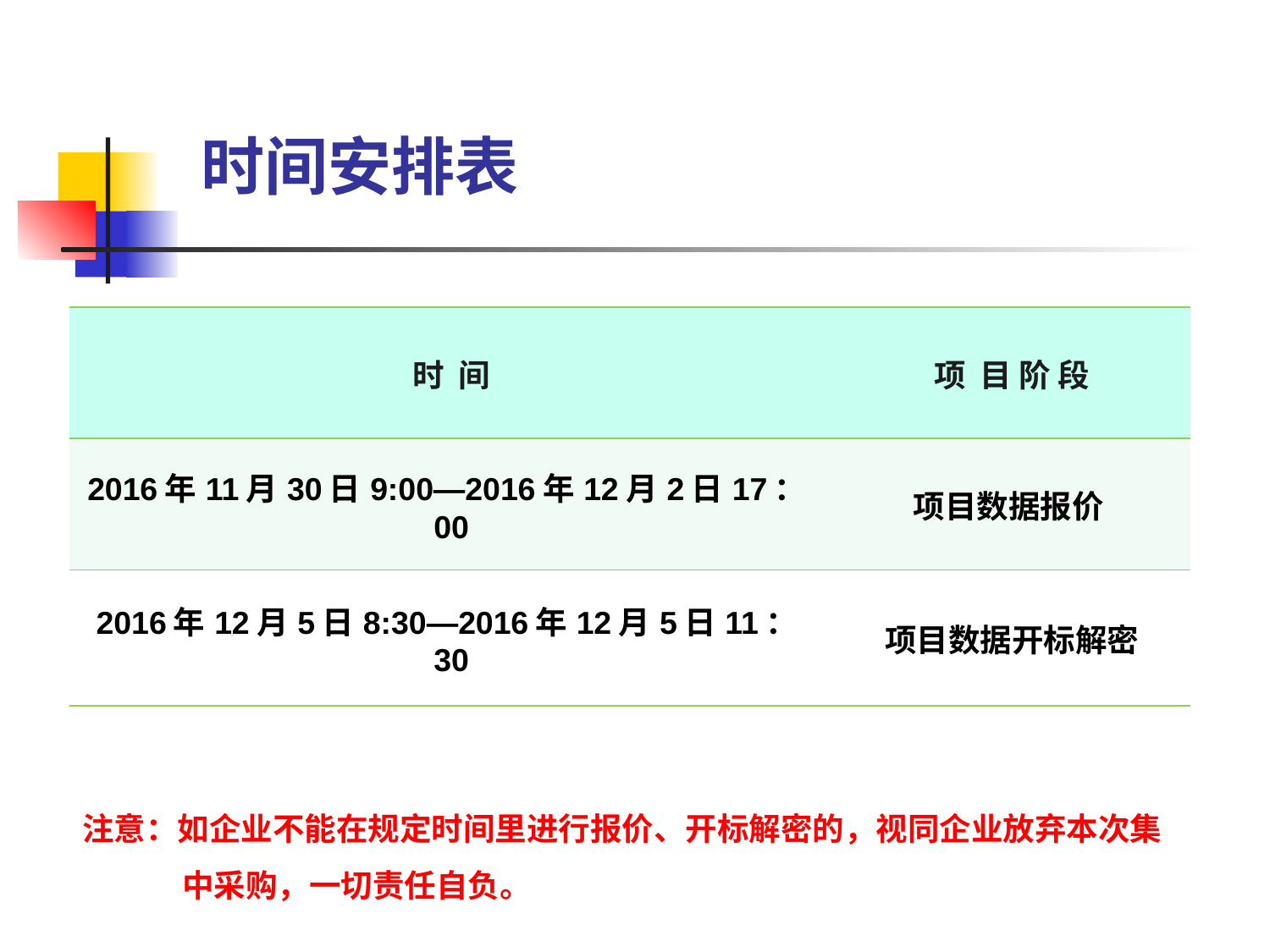

# 时间安排表
| 时 间 | 项 目 阶 段 |
| --- | --- |
| 2016年11月30日9:00—2016年12月2日17：00 | 项目数据报价 |
| 2016年12月5日8:30—2016年12月5日11：30 | 项目数据开标解密 |
注意：如企业不能在规定时间里进行报价、开标解密的，视同企业放弃本次集中采购，一切责任自负。